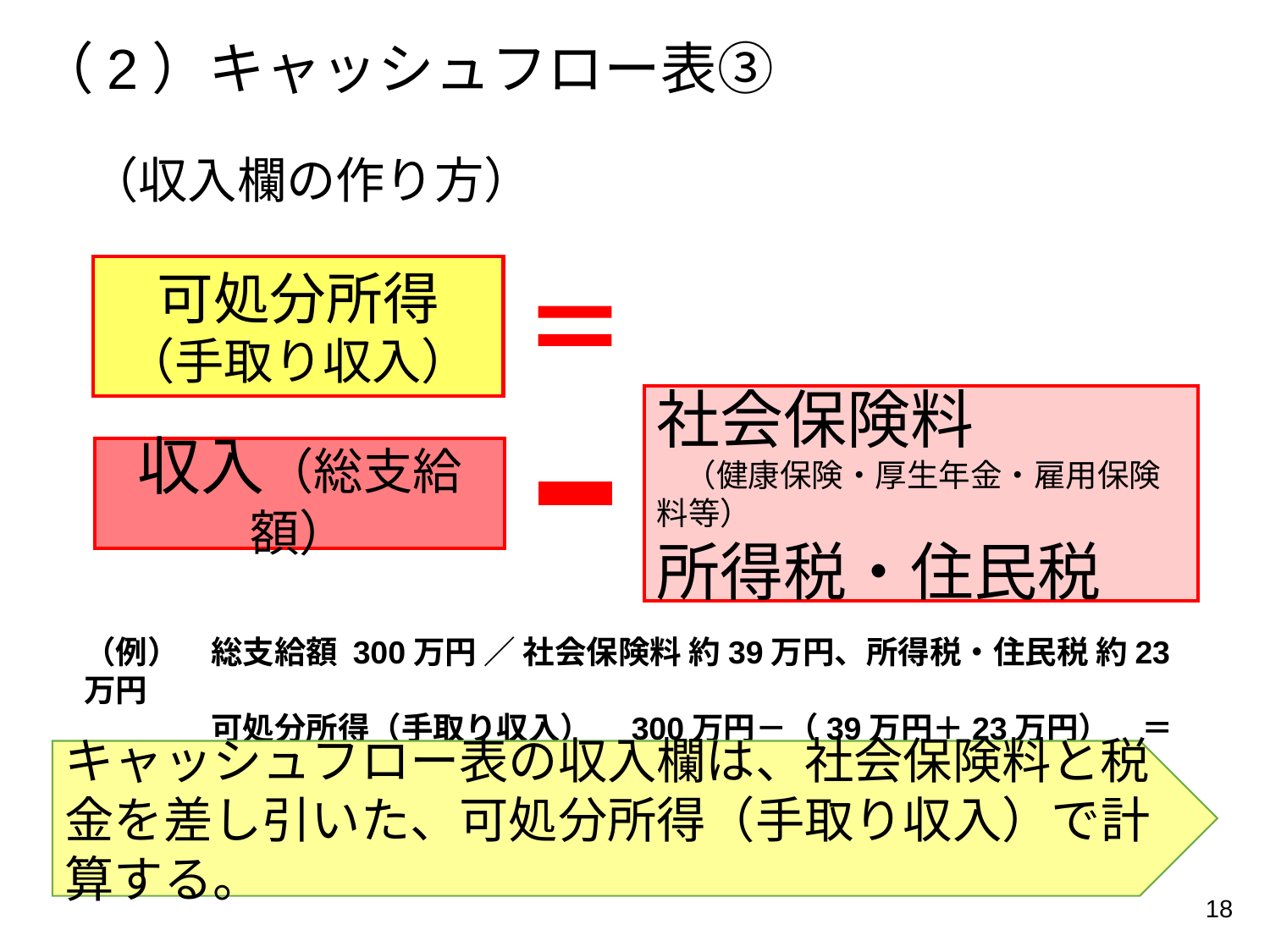

（2）キャッシュフロー表③
　（収入欄の作り方）
可処分所得
（手取り収入）

社会保険料
　（健康保険・厚生年金・雇用保険料等）
所得税・住民税
収入（総支給額）

（例）　総支給額 300万円 ／ 社会保険料 約39万円、所得税・住民税 約23万円
　　　　可処分所得（手取り収入）　300万円－（39万円＋23万円）　＝　238万円
キャッシュフロー表の収入欄は、社会保険料と税金を差し引いた、可処分所得（手取り収入）で計算する。
18